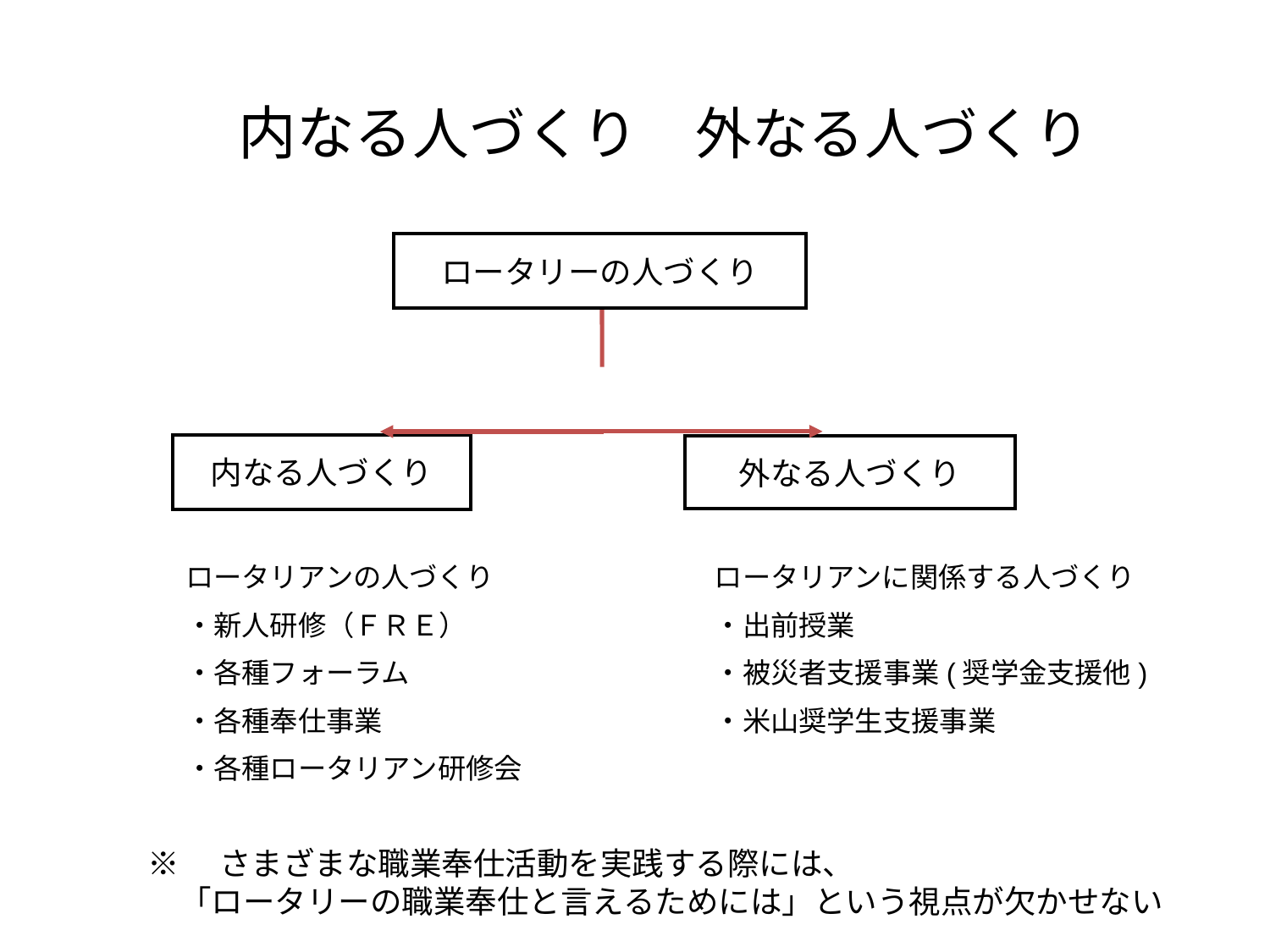

内なる人づくり　外なる人づくり
ロータリーの人づくり

内なる人づくり
外なる人づくり
ロータリアンの人づくり
・新人研修（ＦＲＥ）
・各種フォーラム
・各種奉仕事業
・各種ロータリアン研修会
ロータリアンに関係する人づくり
・出前授業
・被災者支援事業(奨学金支援他)
・米山奨学生支援事業

※　さまざまな職業奉仕活動を実践する際には、
　「ロータリーの職業奉仕と言えるためには」という視点が欠かせない